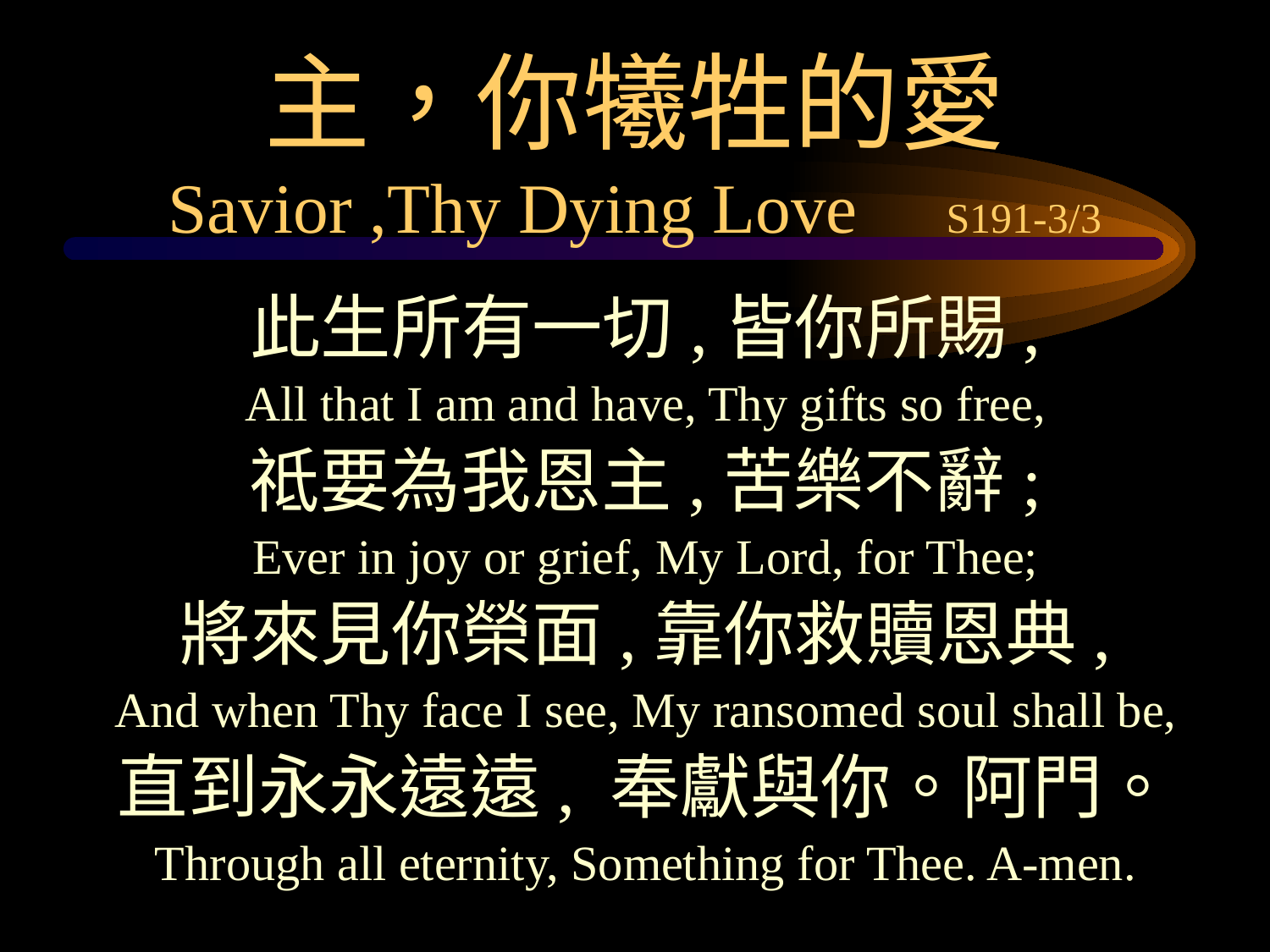

# 主，你犧牲的愛 Savior ,Thy Dying Love     S191-3/3
此生所有一切,皆你所賜,
All that I am and have, Thy gifts so free,
祗要為我恩主,苦樂不辭;
Ever in joy or grief, My Lord, for Thee;
將來見你榮面,靠你救贖恩典,
And when Thy face I see, My ransomed soul shall be,
直到永永遠遠, 奉獻與你。阿門。
Through all eternity, Something for Thee. A-men.